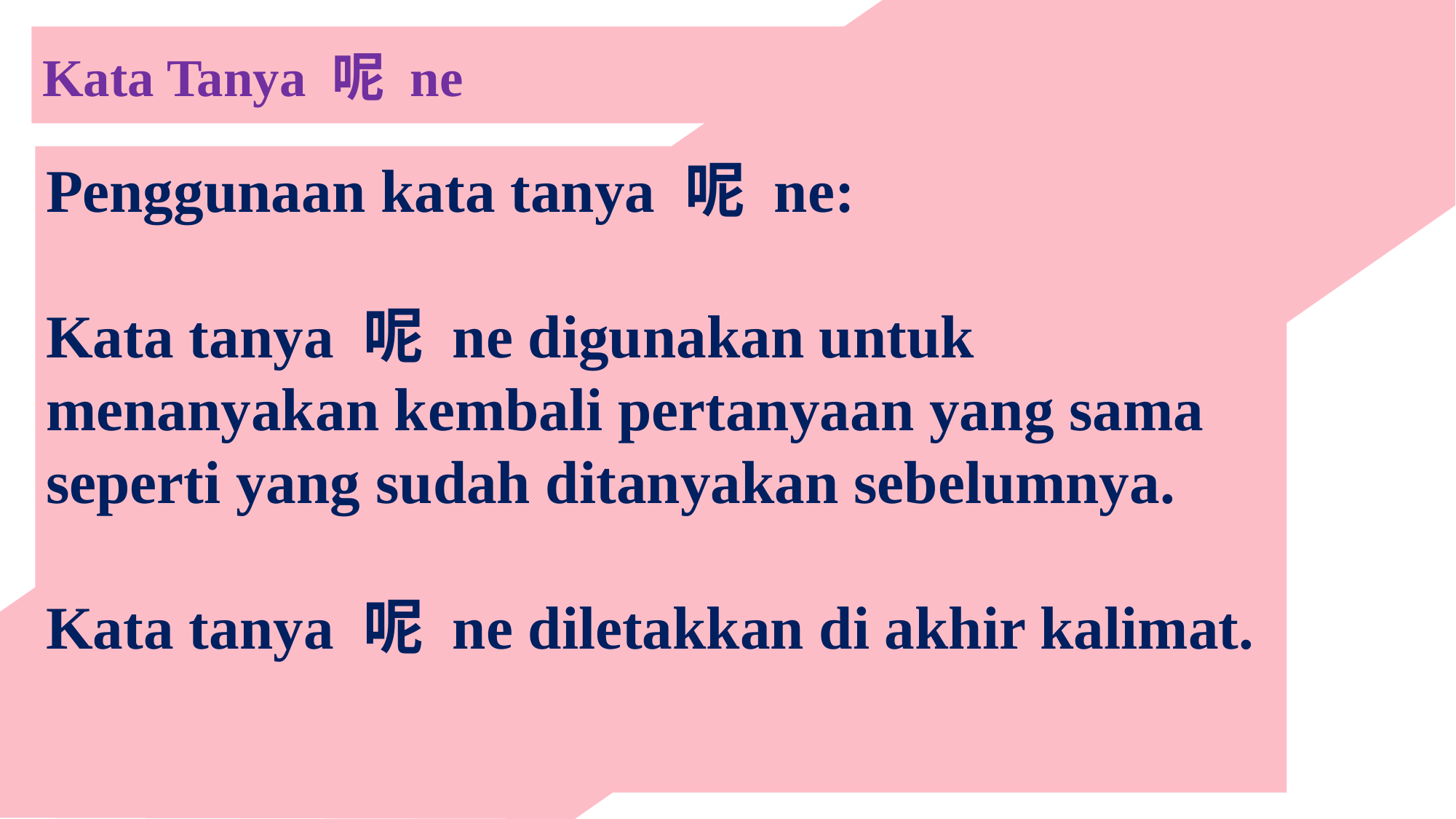

Kata Tanya 呢 ne
Penggunaan kata tanya 呢 ne:

Kata tanya 呢 ne digunakan untuk menanyakan kembali pertanyaan yang sama seperti yang sudah ditanyakan sebelumnya.

Kata tanya 呢 ne diletakkan di akhir kalimat.